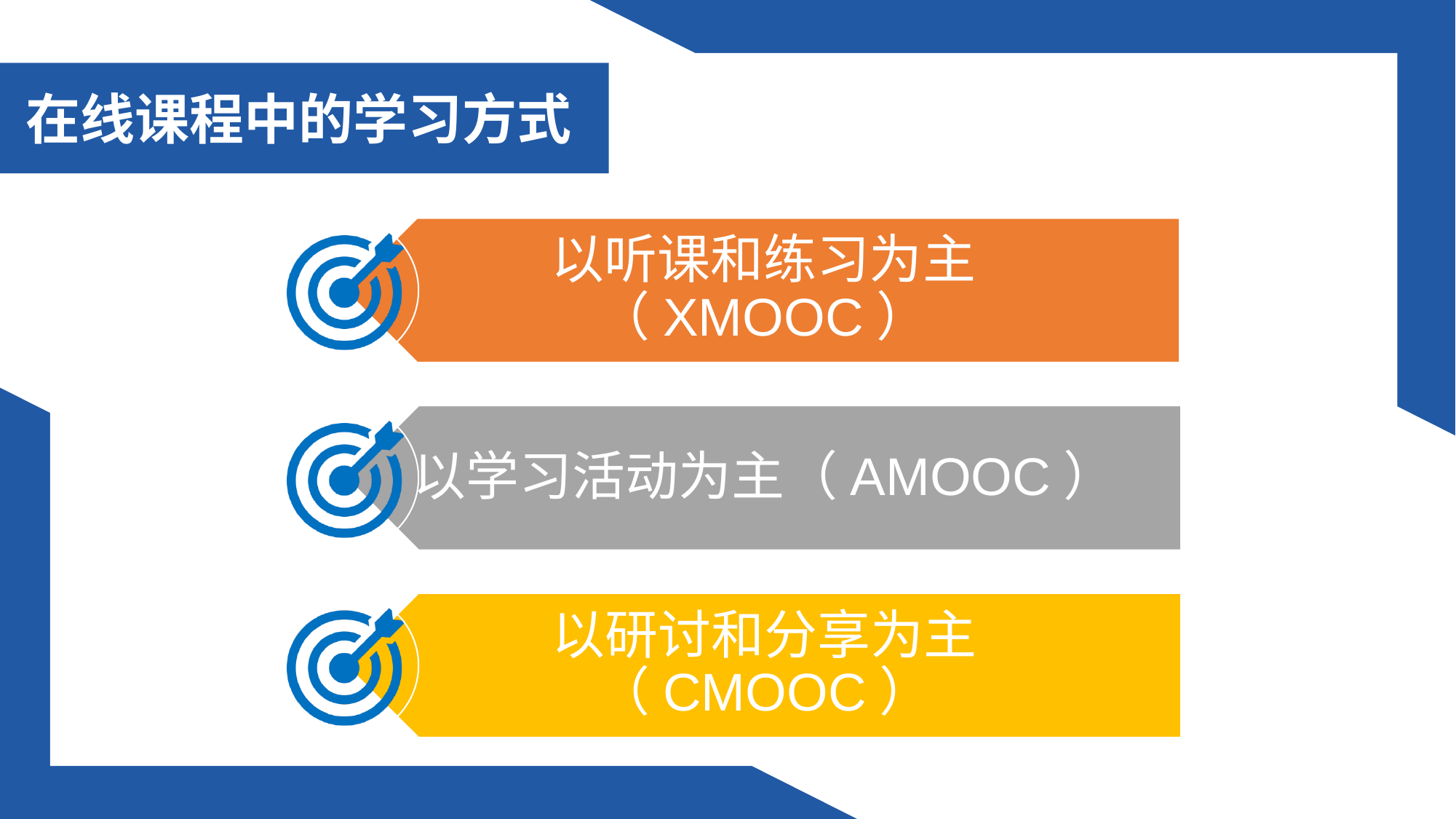

在线课程中的学习方式
以听课和练习为主（XMOOC）
以学习活动为主（AMOOC）
以研讨和分享为主（CMOOC）